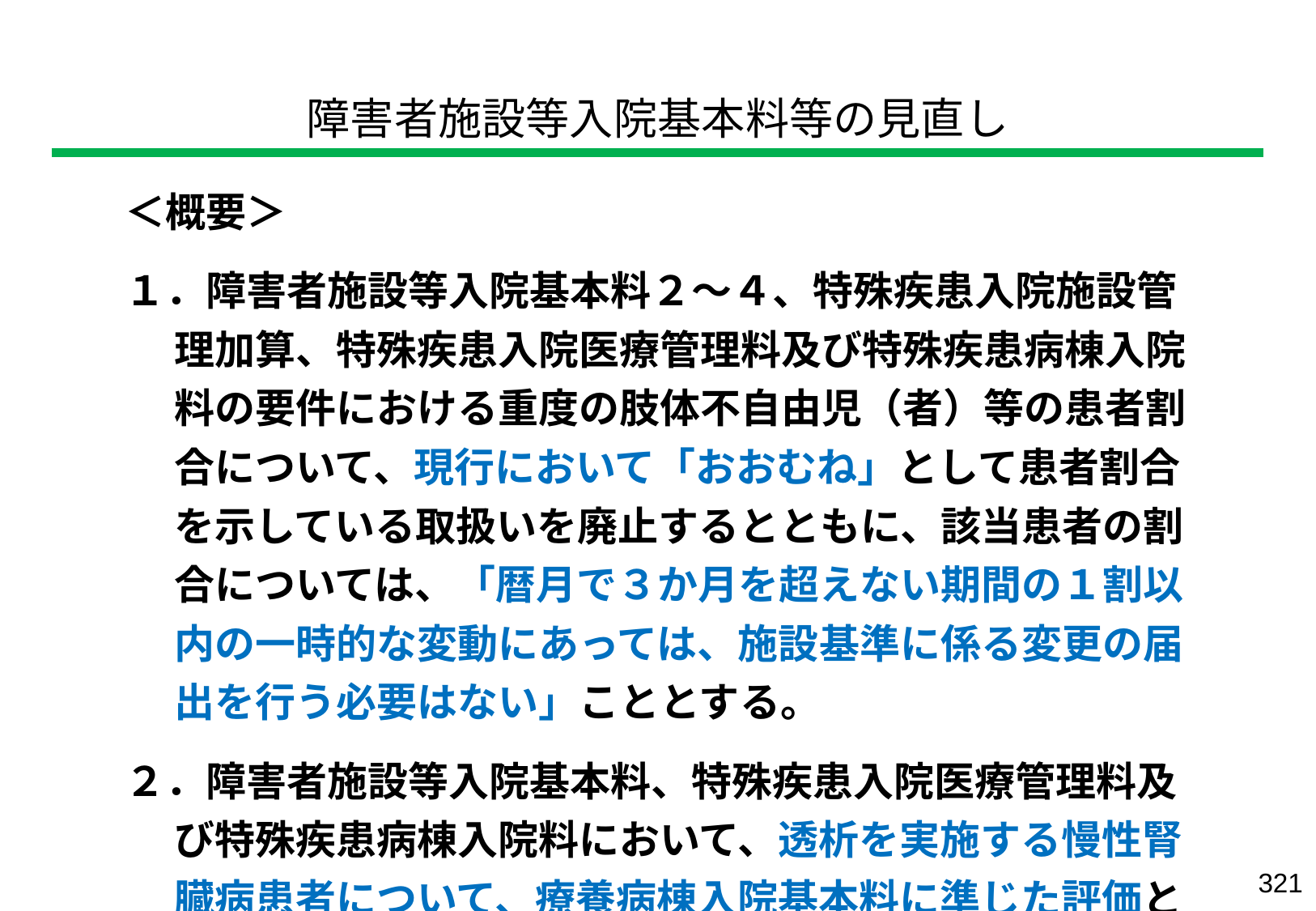

| 障害者施設等入院基本料等の見直し |
| --- |
| ＜概要＞ １．障害者施設等入院基本料２～４、特殊疾患入院施設管理加算、特殊疾患入院医療管理料及び特殊疾患病棟入院料の要件における重度の肢体不自由児（者）等の患者割合について、現行において「おおむね」として患者割合を示している取扱いを廃止するとともに、該当患者の割合については、「暦月で３か月を超えない期間の１割以内の一時的な変動にあっては、施設基準に係る変更の届出を行う必要はない」こととする。 ２．障害者施設等入院基本料、特殊疾患入院医療管理料及び特殊疾患病棟入院料において、透析を実施する慢性腎臓病患者について、療養病棟入院基本料に準じた評価とする。 |
| --- |
321